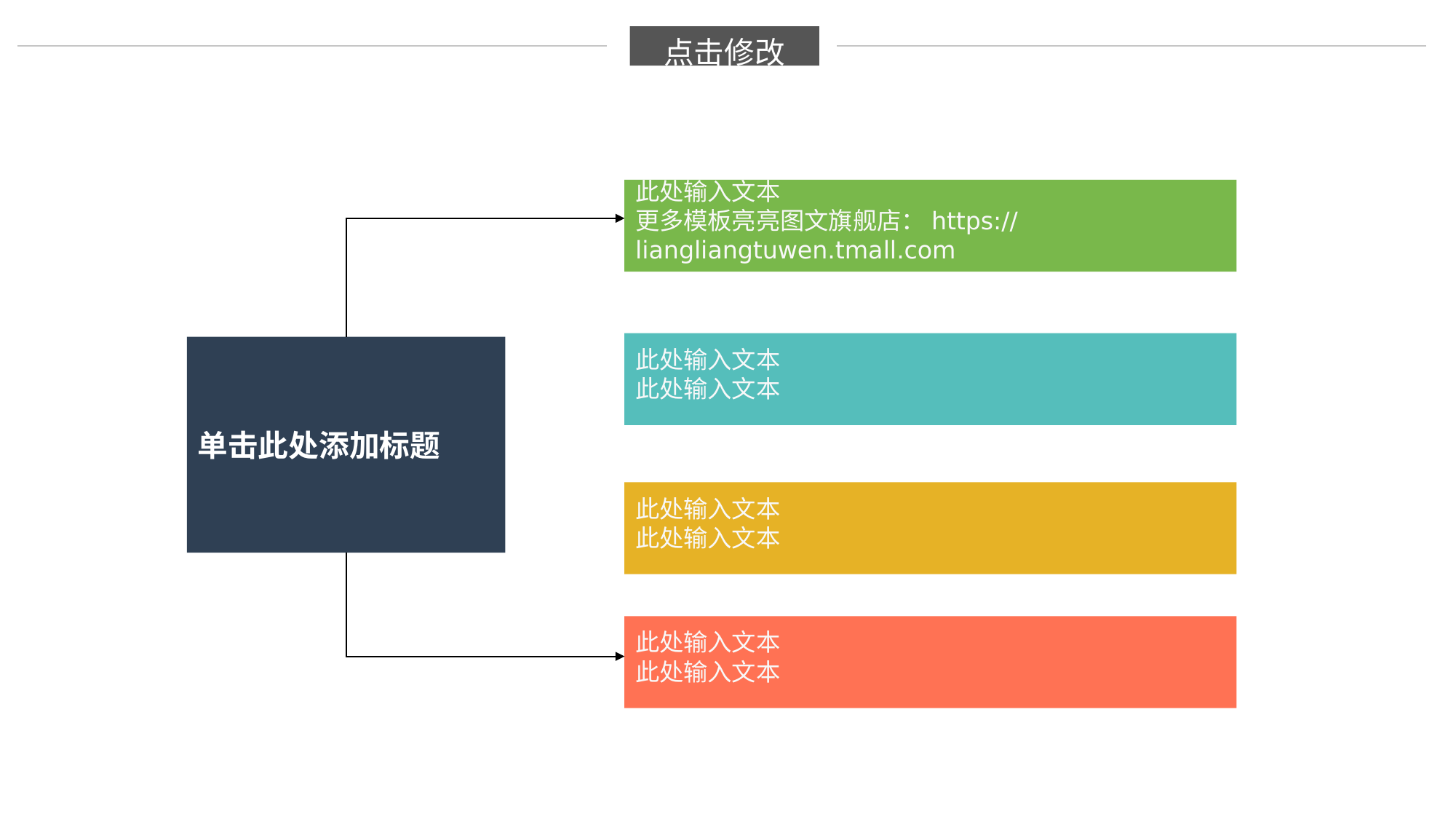

点击修改

此处输入文本
更多模板亮亮图文旗舰店：https://liangliangtuwen.tmall.com

此处输入文本
此处输入文本
单击此处添加标题

此处输入文本
此处输入文本

此处输入文本
此处输入文本